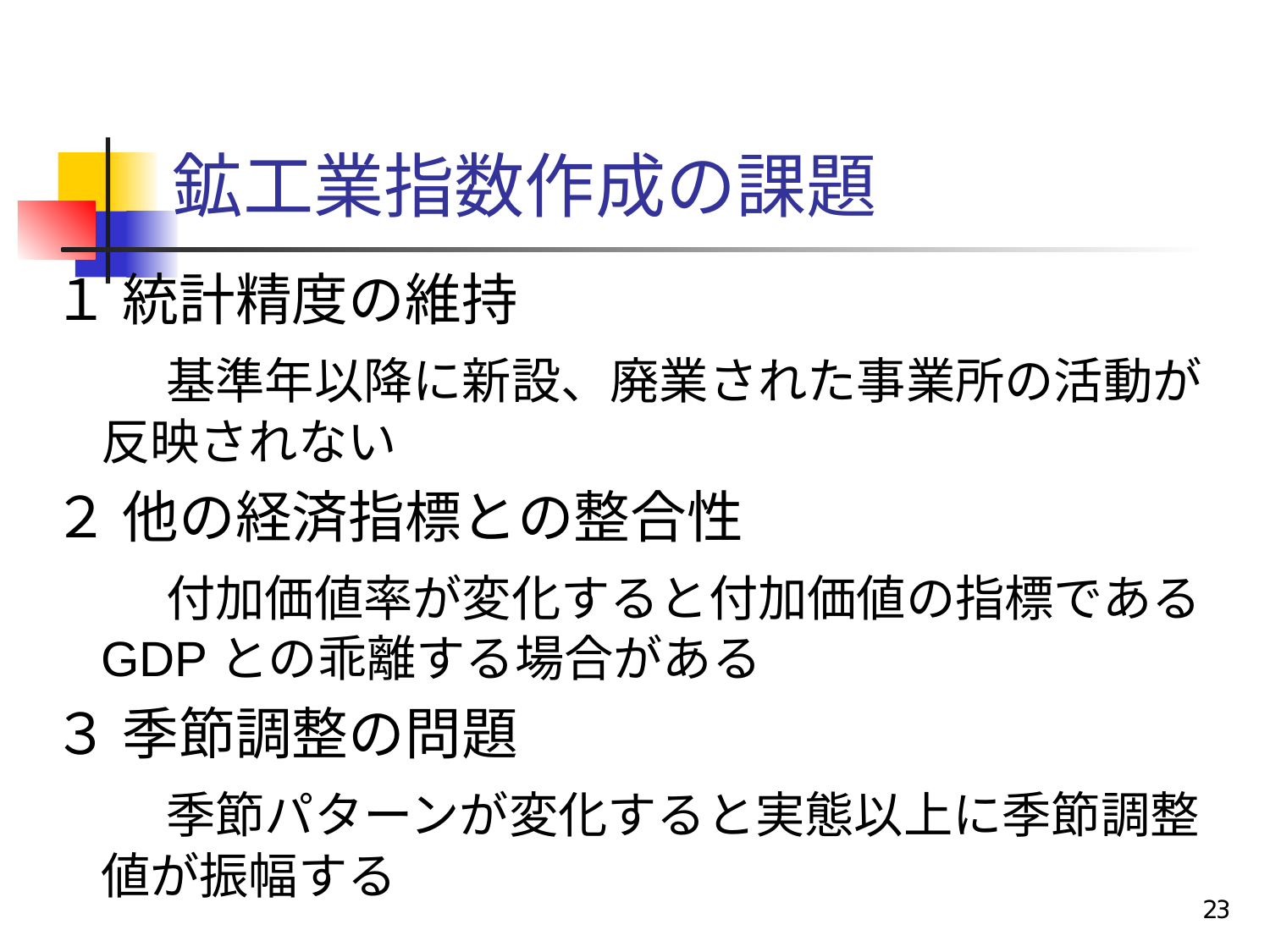

# 鉱工業指数作成の課題
１ 統計精度の維持
　　基準年以降に新設、廃業された事業所の活動が反映されない
２ 他の経済指標との整合性
　　付加価値率が変化すると付加価値の指標であるGDPとの乖離する場合がある
３ 季節調整の問題
　　季節パターンが変化すると実態以上に季節調整値が振幅する
23